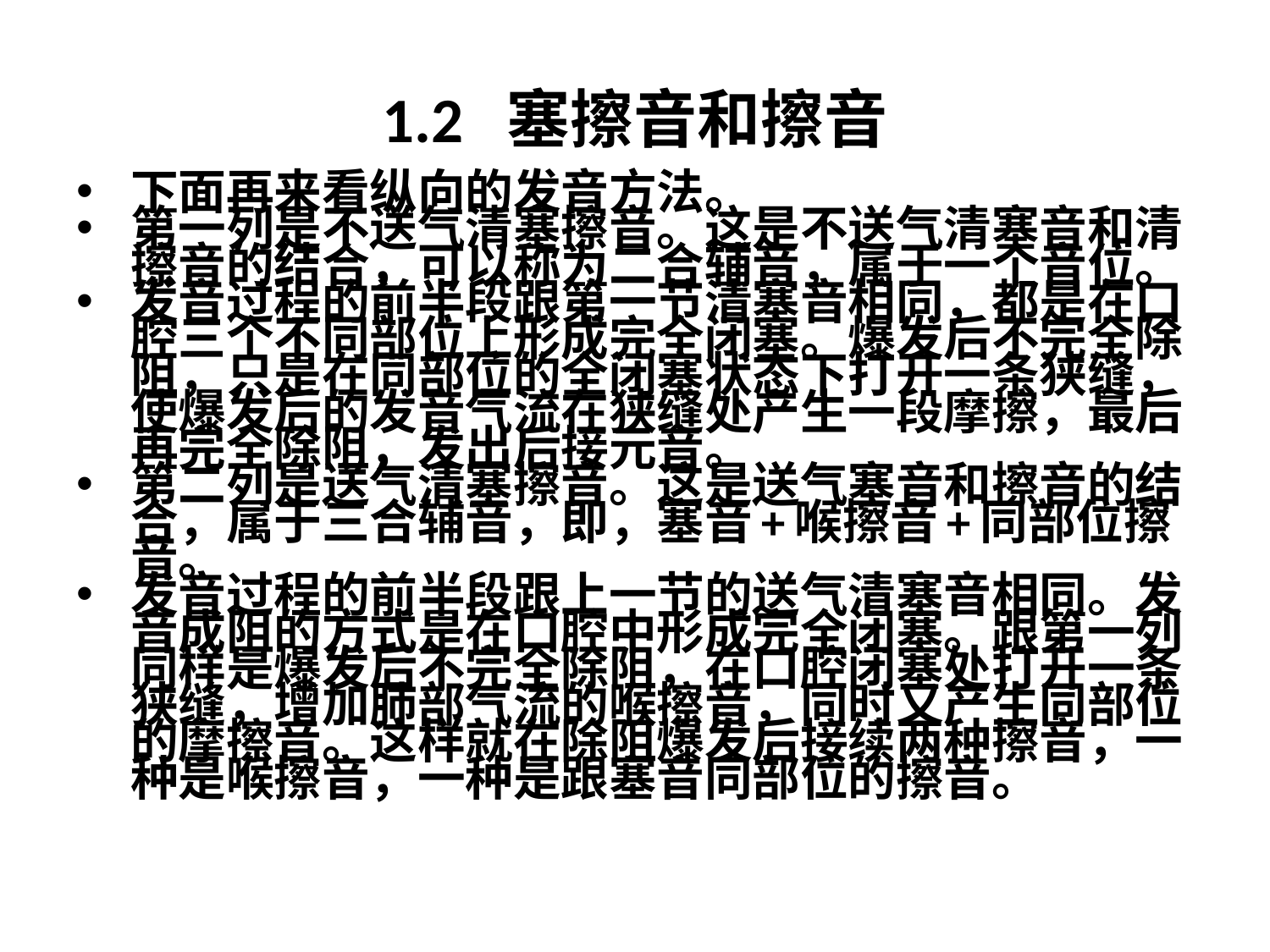

# 1.2  塞擦音和擦音
下面再来看纵向的发音方法。
第一列是不送气清塞擦音。这是不送气清塞音和清擦音的结合，可以称为二合辅音，属于一个音位。
发音过程的前半段跟第一节清塞音相同，都是在口腔三个不同部位上形成完全闭塞。爆发后不完全除阻，只是在同部位的全闭塞状态下打开一条狭缝，使爆发后的发音气流在狭缝处产生一段摩擦，最后再完全除阻，发出后接元音。
第二列是送气清塞擦音。这是送气塞音和擦音的结合，属于三合辅音，即，塞音+喉擦音+同部位擦音。
发音过程的前半段跟上一节的送气清塞音相同。发音成阻的方式是在口腔中形成完全闭塞。跟第一列同样是爆发后不完全除阻，在口腔闭塞处打开一条狭缝，增加肺部气流的喉擦音，同时又产生同部位的摩擦音。这样就在除阻爆发后接续两种擦音，一种是喉擦音，一种是跟塞音同部位的擦音。